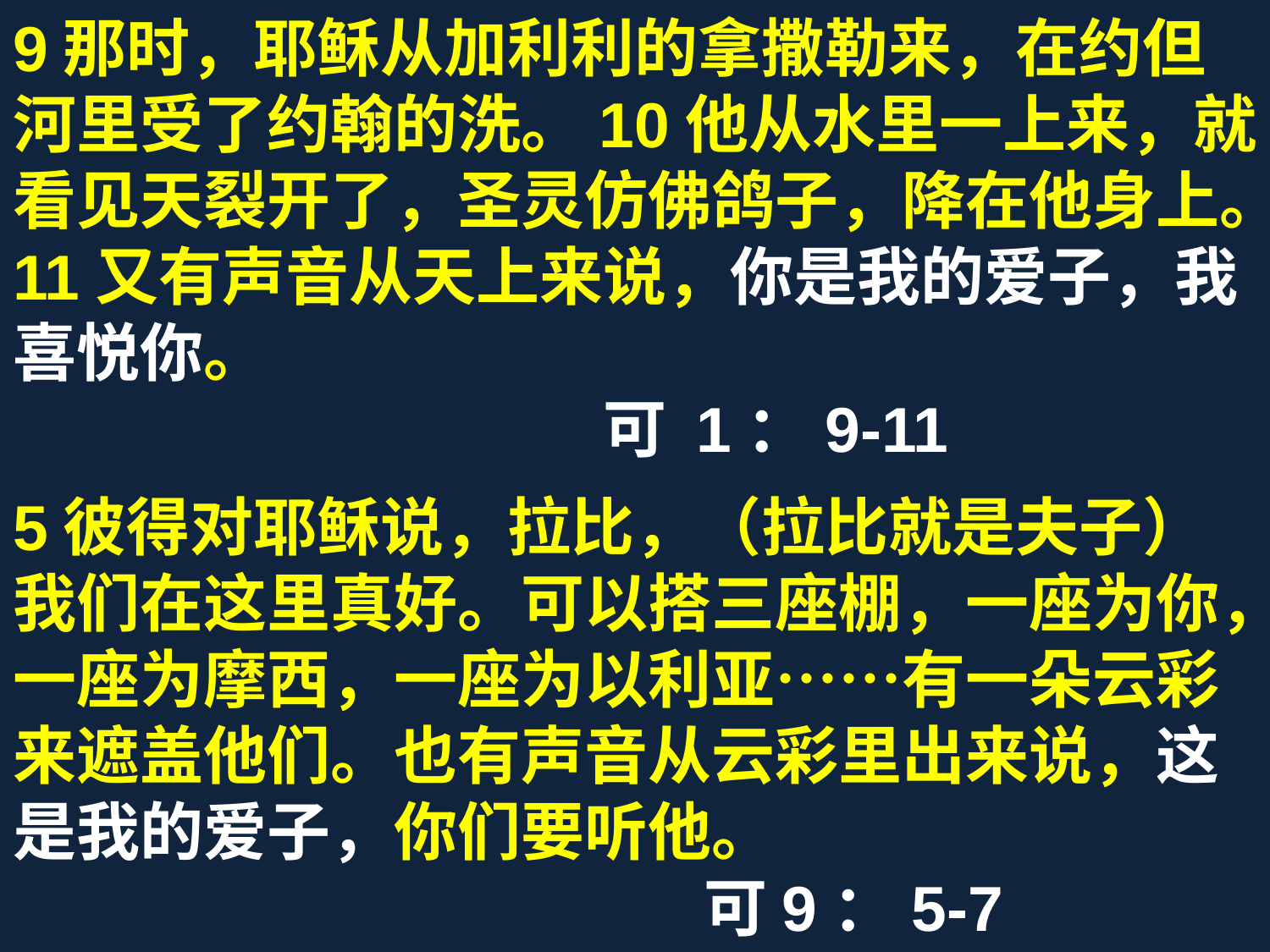

9那时，耶稣从加利利的拿撒勒来，在约但河里受了约翰的洗。10他从水里一上来，就看见天裂开了，圣灵仿佛鸽子，降在他身上。11又有声音从天上来说，你是我的爱子，我喜悦你。
                                         可 1：9-11
5彼得对耶稣说，拉比，（拉比就是夫子）我们在这里真好。可以搭三座棚，一座为你，一座为摩西，一座为以利亚……有一朵云彩来遮盖他们。也有声音从云彩里出来说，这是我的爱子，你们要听他。
                                                可9：5-7